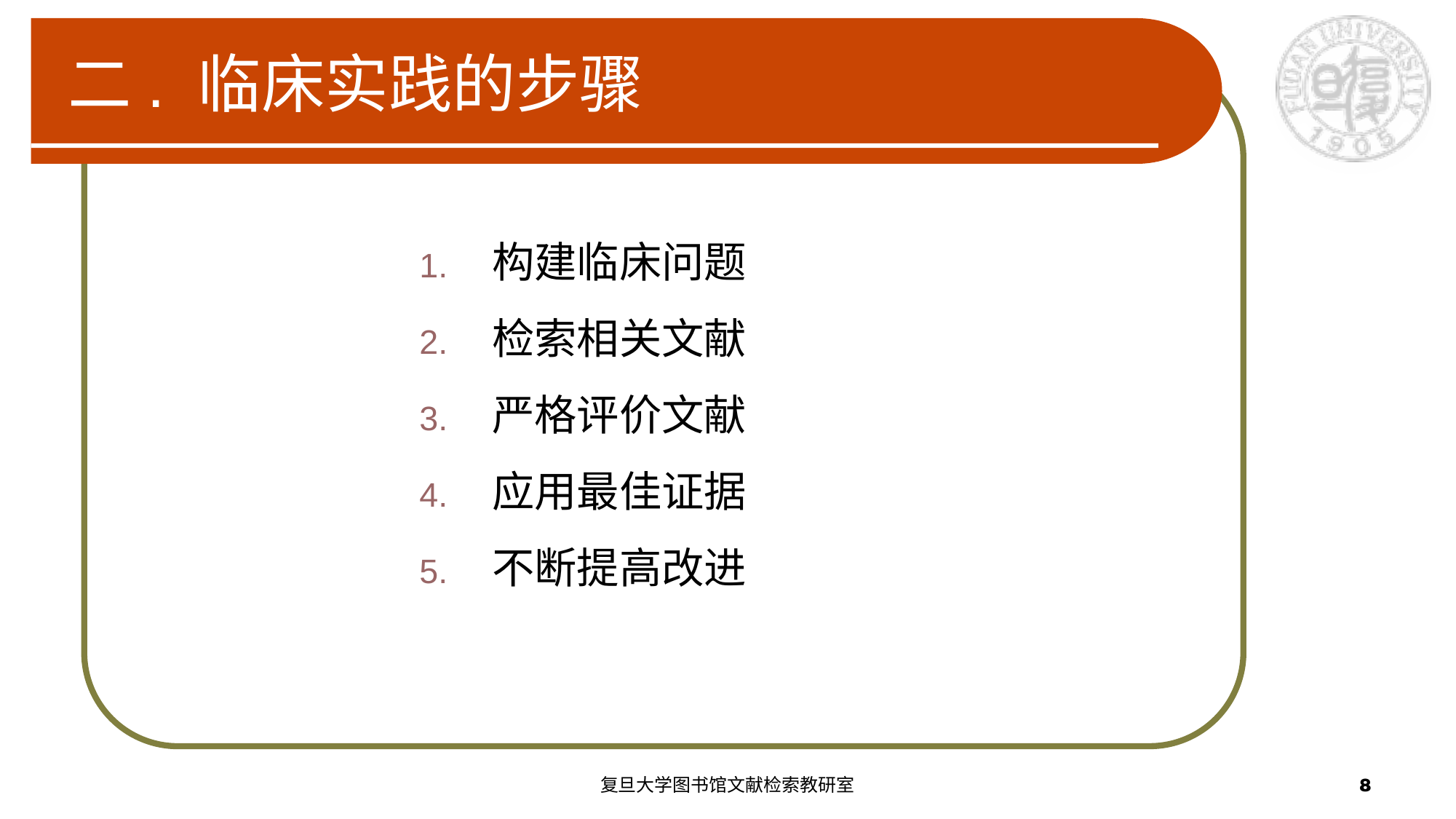

# 二. 临床实践的步骤
构建临床问题
检索相关文献
严格评价文献
应用最佳证据
不断提高改进
复旦大学图书馆文献检索教研室
8